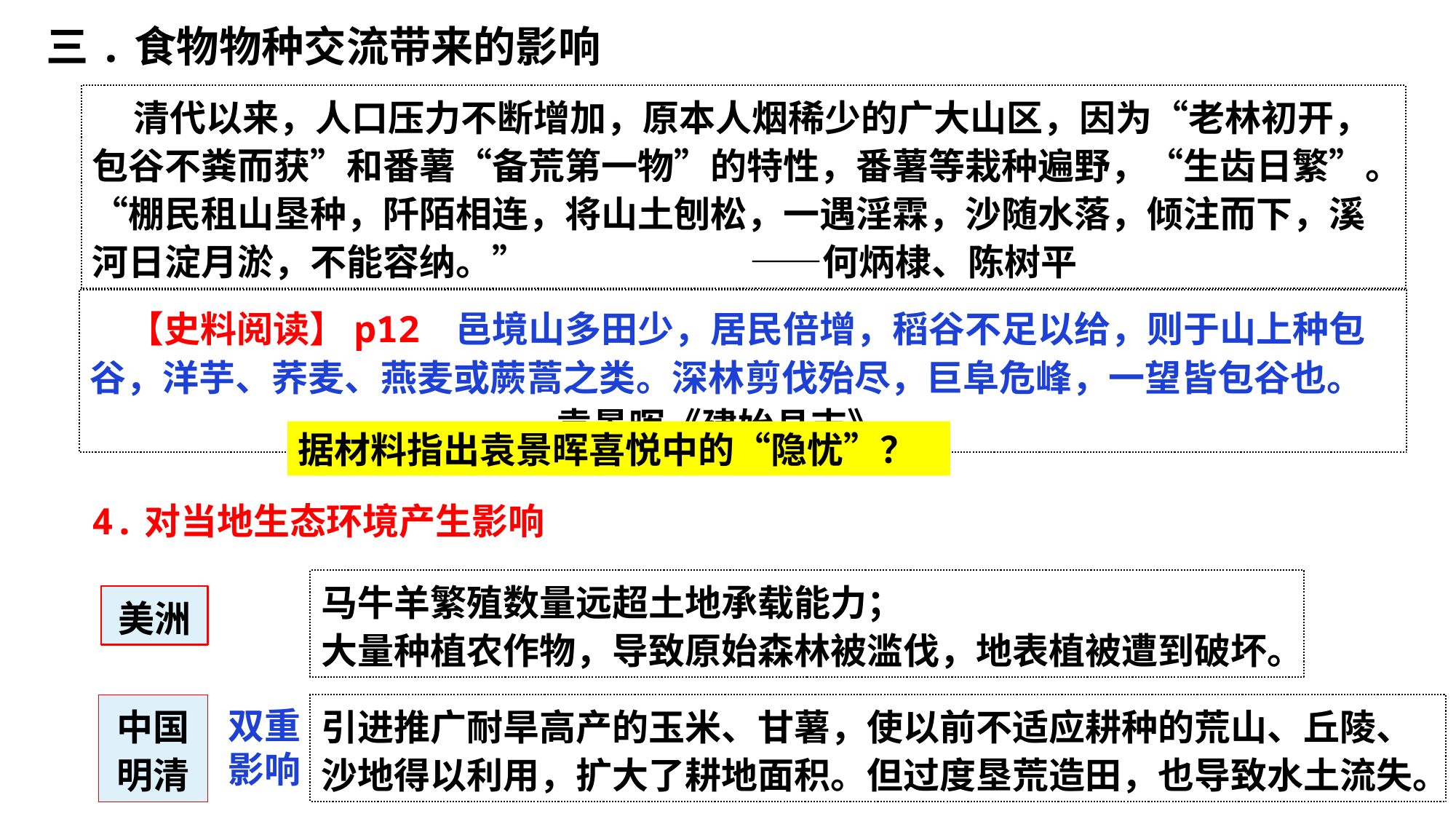

三.食物物种交流带来的影响
    清代以来，人口压力不断增加，原本人烟稀少的广大山区，因为“老林初开，包谷不粪而获”和番薯“备荒第一物”的特性，番薯等栽种遍野，“生齿日繁”。“棚民租山垦种，阡陌相连，将山土刨松，一遇淫霖，沙随水落，倾注而下，溪河日淀月淤，不能容纳。”                           ——何炳棣、陈树平
   【史料阅读】p12   邑境山多田少，居民倍增，稻谷不足以给，则于山上种包谷，洋芋、荞麦、燕麦或蕨蒿之类。深林剪伐殆尽，巨阜危峰，一望皆包谷也。
                                               ——袁景晖《建始县志》
据材料指出袁景晖喜悦中的“隐忧”？
4.对当地生态环境产生影响
马牛羊繁殖数量远超土地承载能力；
大量种植农作物，导致原始森林被滥伐，地表植被遭到破坏。
美洲
中国明清
引进推广耐旱高产的玉米、甘薯，使以前不适应耕种的荒山、丘陵、沙地得以利用，扩大了耕地面积。但过度垦荒造田，也导致水土流失。
双重
影响